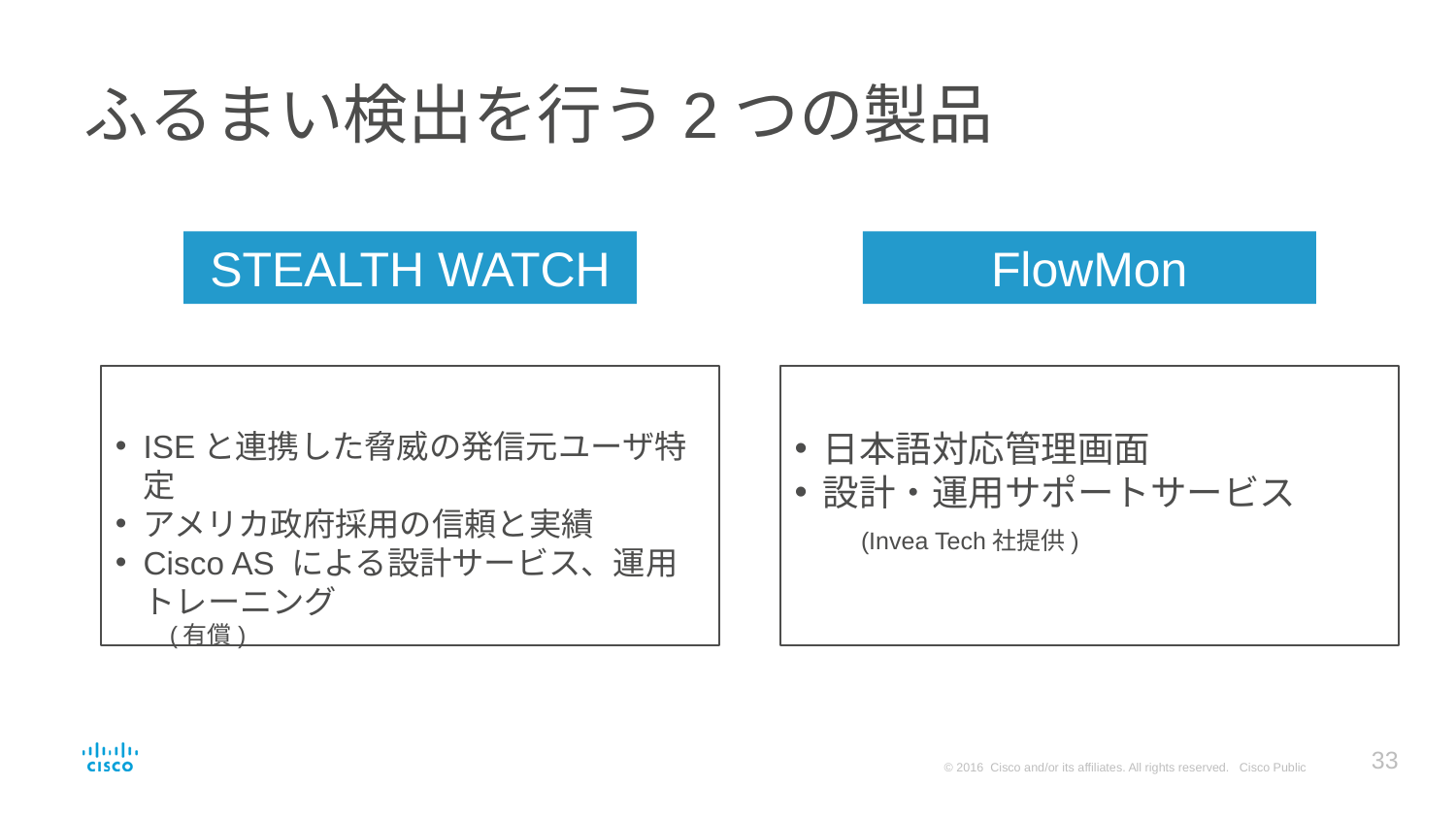

# ふるまい検出を行う2つの製品
STEALTH WATCH
FlowMon

ISEと連携した脅威の発信元ユーザ特定
アメリカ政府採用の信頼と実績
Cisco AS による設計サービス、運用トレーニング
　　(有償)
日本語対応管理画面
設計・運用サポートサービス
　　(Invea Tech社提供)